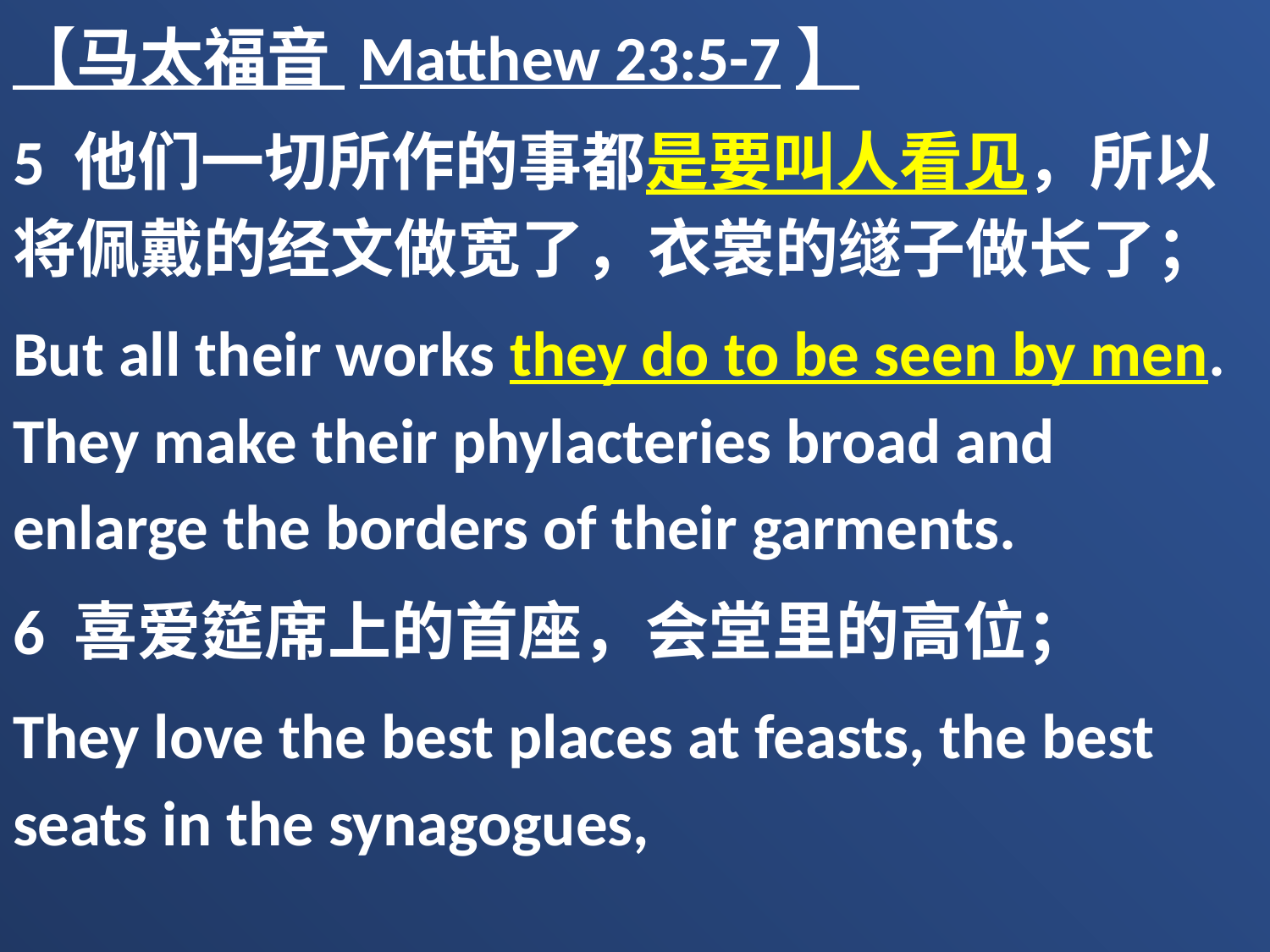

【马太福音 Matthew 23:5-7】
5 他们一切所作的事都是要叫人看见，所以将佩戴的经文做宽了，衣裳的䍁子做长了；
But all their works they do to be seen by men. They make their phylacteries broad and enlarge the borders of their garments.
6 喜爱筵席上的首座，会堂里的高位；
They love the best places at feasts, the best seats in the synagogues,